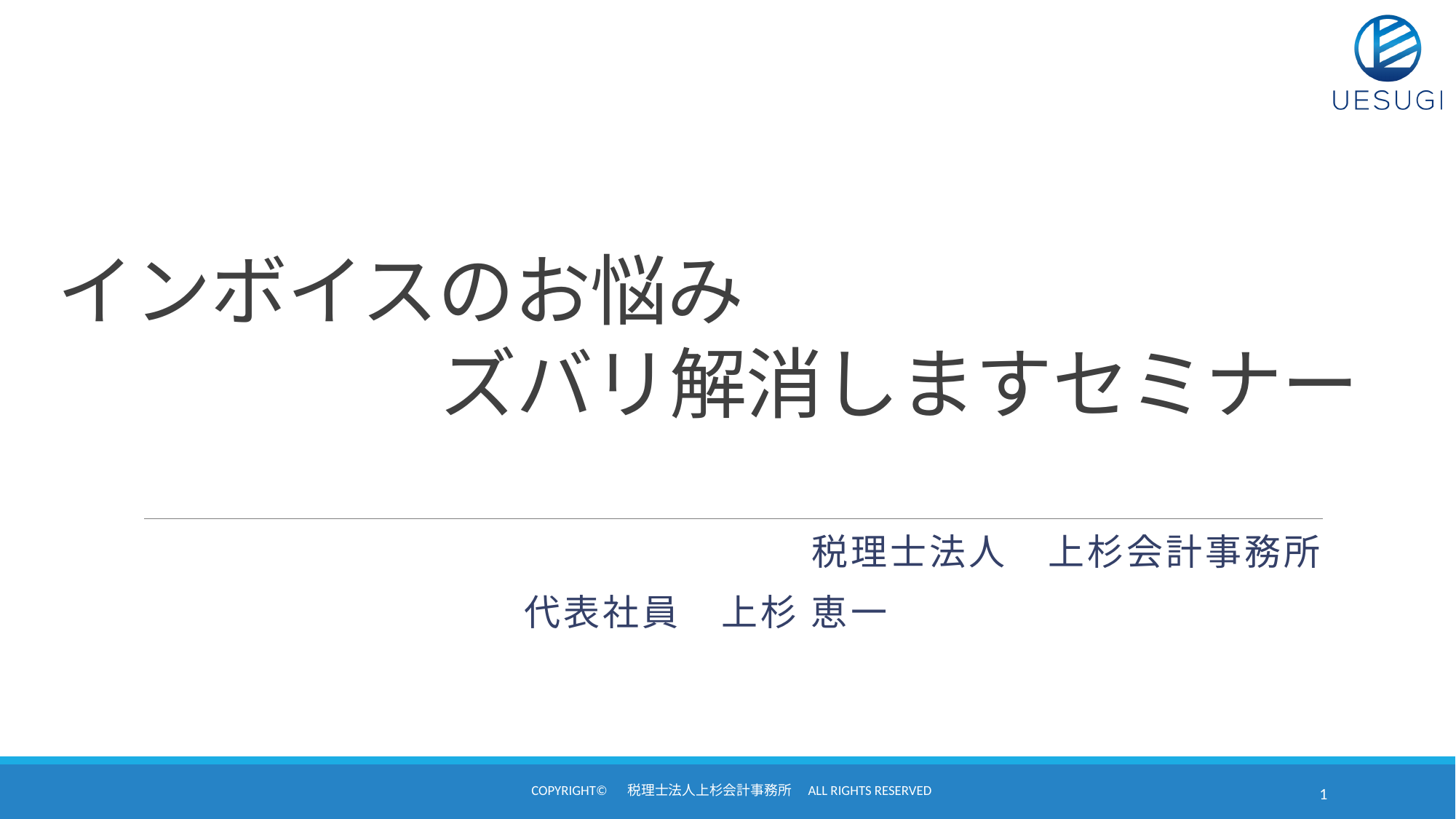

# インボイスのお悩み 　　　　　ズバリ解消しますセミナー
税理士法人　上杉会計事務所
代表社員　上杉 恵一
1
copyright© 　税理士法人上杉会計事務所　aLL RIGHTS RESERVED